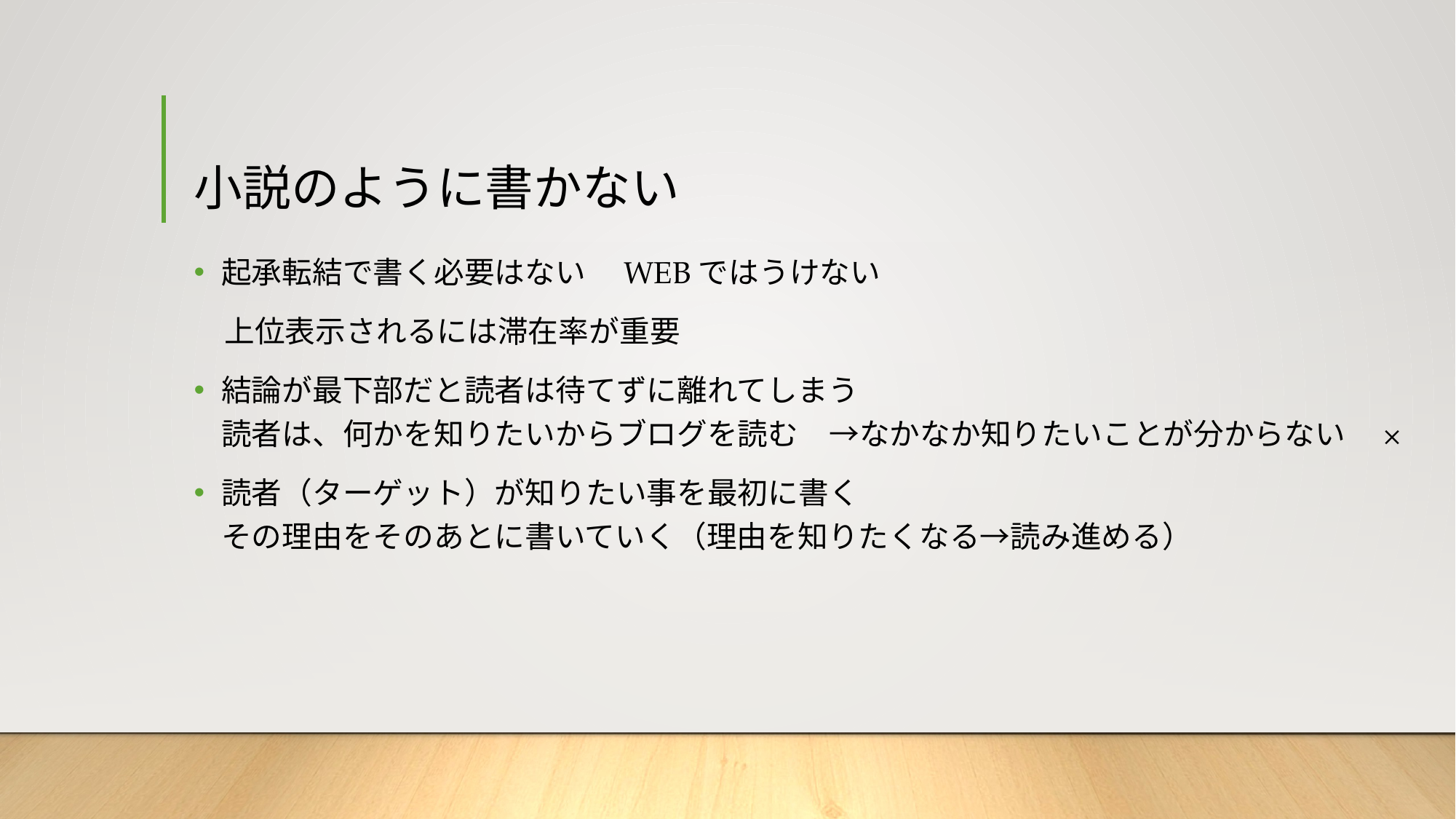

# 小説のように書かない
起承転結で書く必要はない　WEBではうけない
　上位表示されるには滞在率が重要
結論が最下部だと読者は待てずに離れてしまう
読者は、何かを知りたいからブログを読む　→なかなか知りたいことが分からない　×
読者（ターゲット）が知りたい事を最初に書く
その理由をそのあとに書いていく（理由を知りたくなる→読み進める）